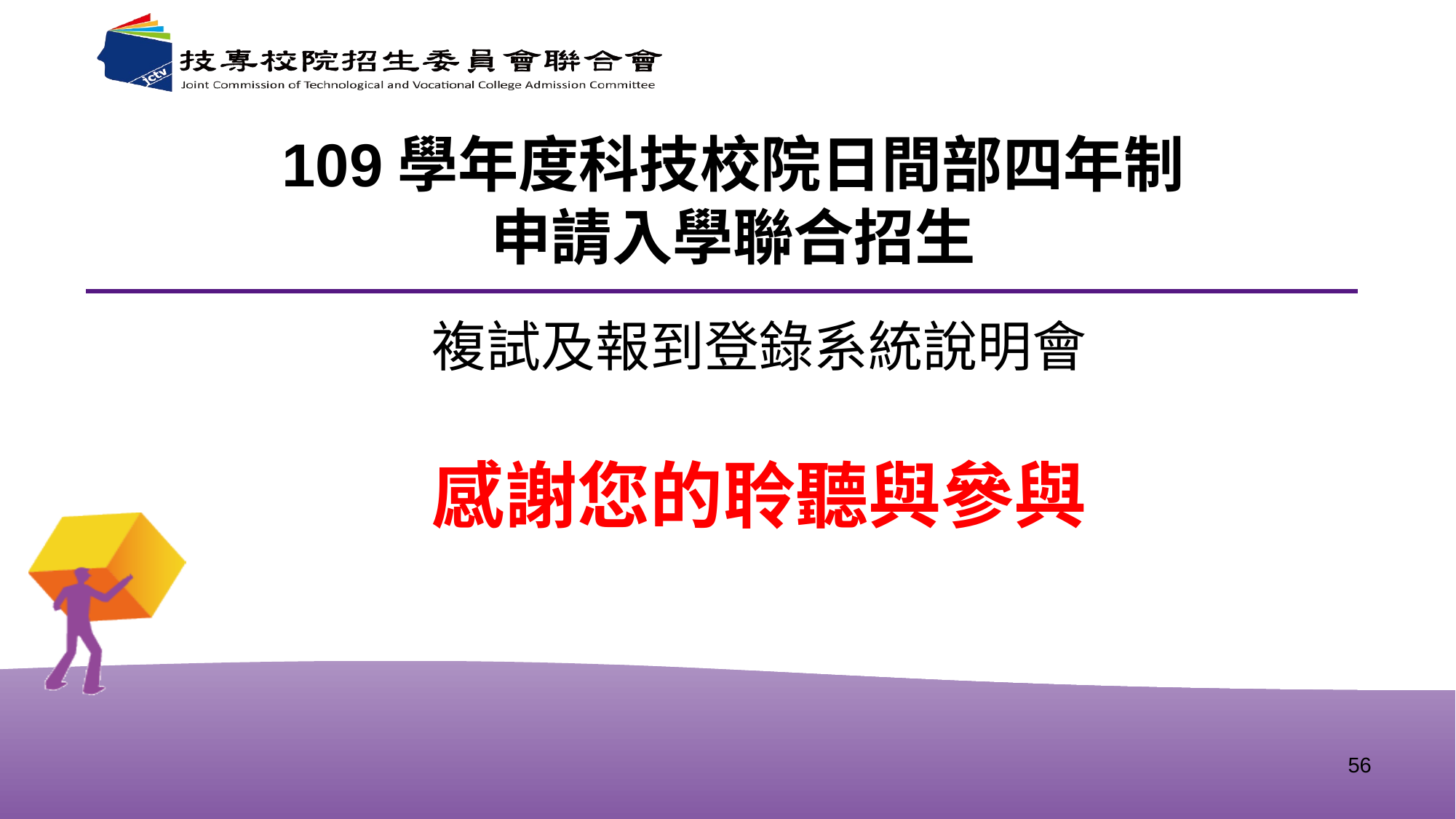

# 109學年度科技校院日間部四年制 申請入學聯合招生
複試及報到登錄系統說明會
感謝您的聆聽與參與

56